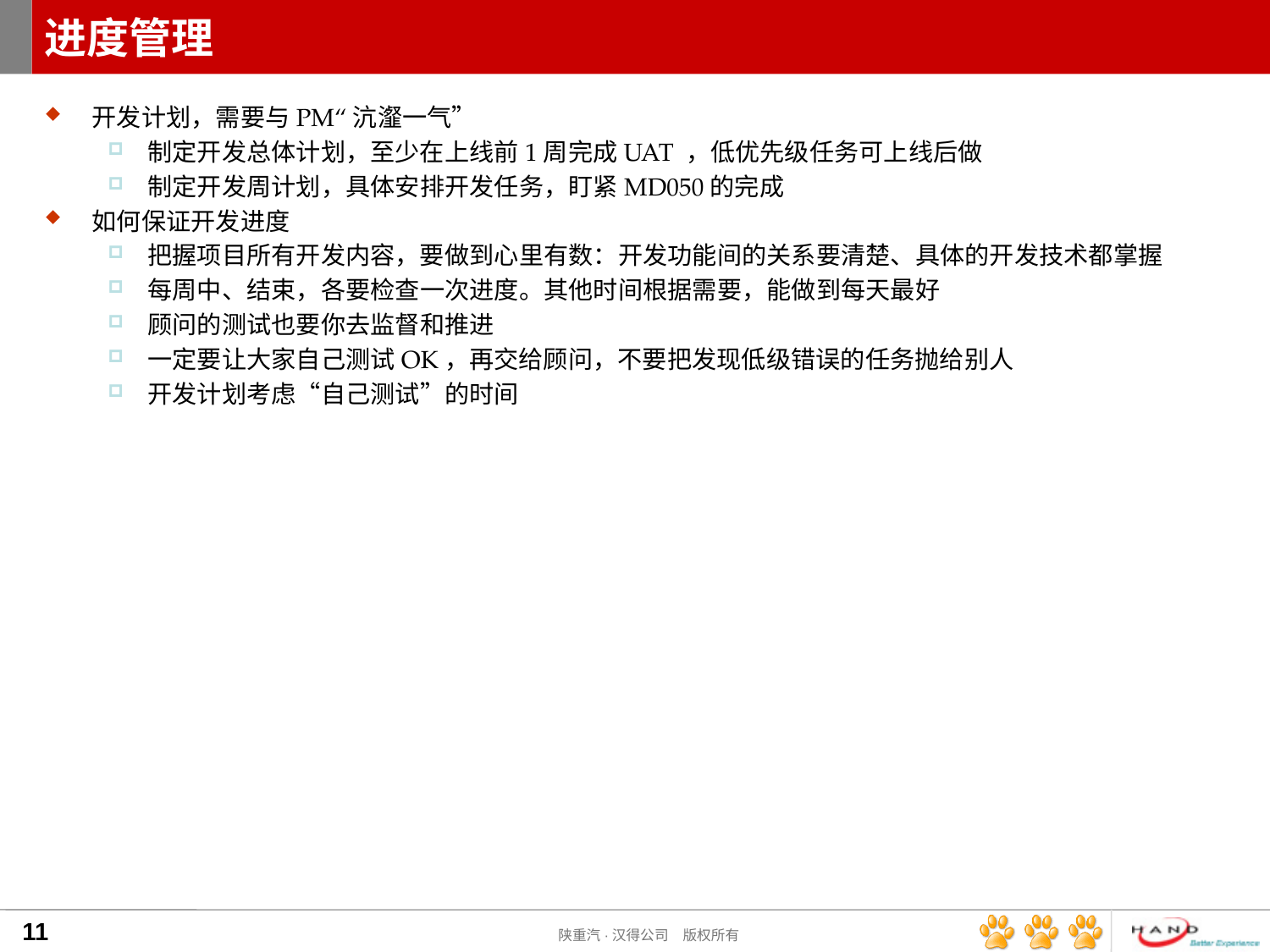

# 进度管理
开发计划，需要与PM“沆瀣一气”
制定开发总体计划，至少在上线前1周完成UAT ，低优先级任务可上线后做
制定开发周计划，具体安排开发任务，盯紧MD050的完成
如何保证开发进度
把握项目所有开发内容，要做到心里有数：开发功能间的关系要清楚、具体的开发技术都掌握
每周中、结束，各要检查一次进度。其他时间根据需要，能做到每天最好
顾问的测试也要你去监督和推进
一定要让大家自己测试OK，再交给顾问，不要把发现低级错误的任务抛给别人
开发计划考虑“自己测试”的时间

11